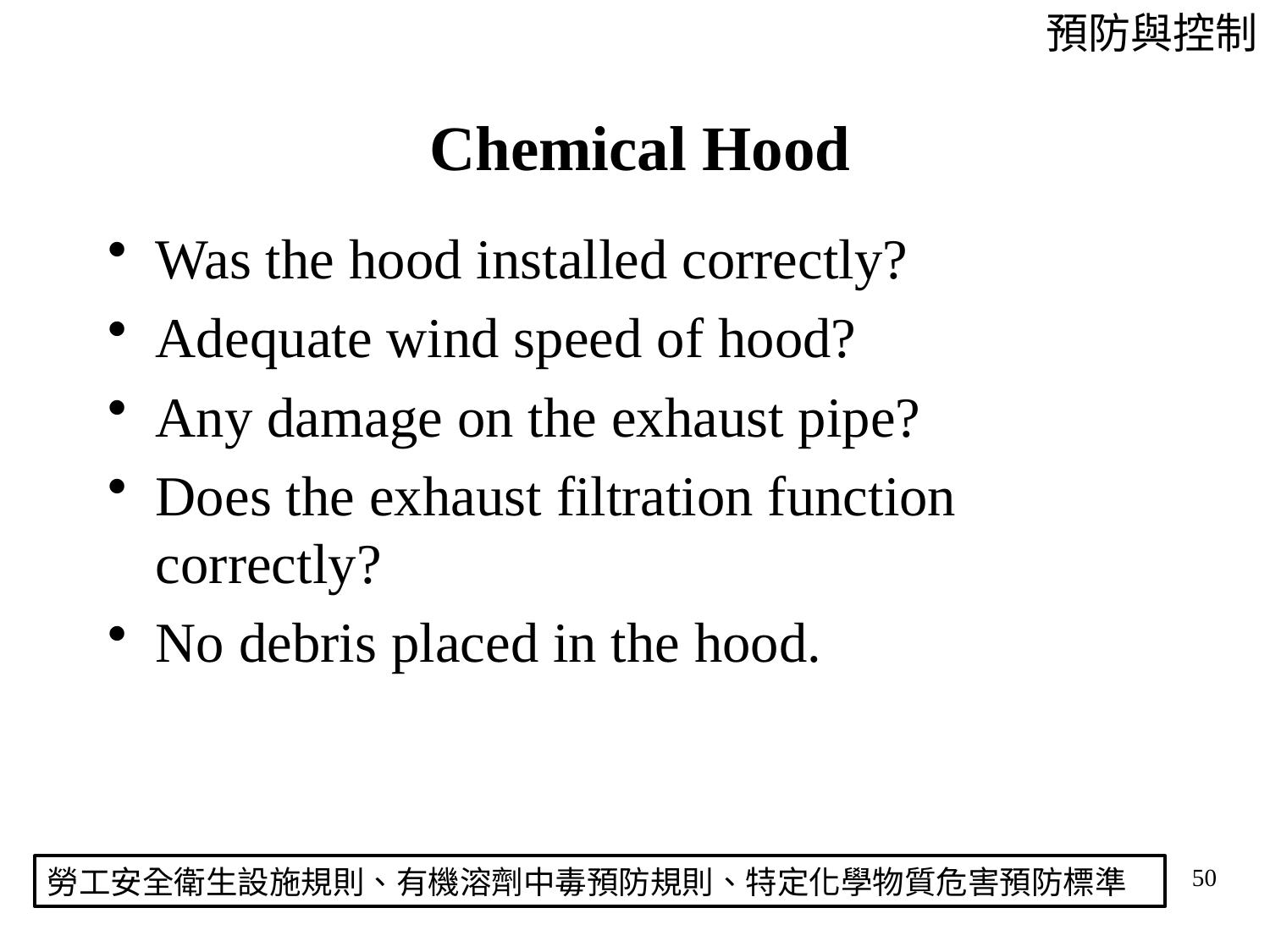

預防與控制
# Chemical Hood
Was the hood installed correctly?
Adequate wind speed of hood?
Any damage on the exhaust pipe?
Does the exhaust filtration function correctly?
No debris placed in the hood.
勞工安全衛生設施規則、有機溶劑中毒預防規則、特定化學物質危害預防標準
50
50
50